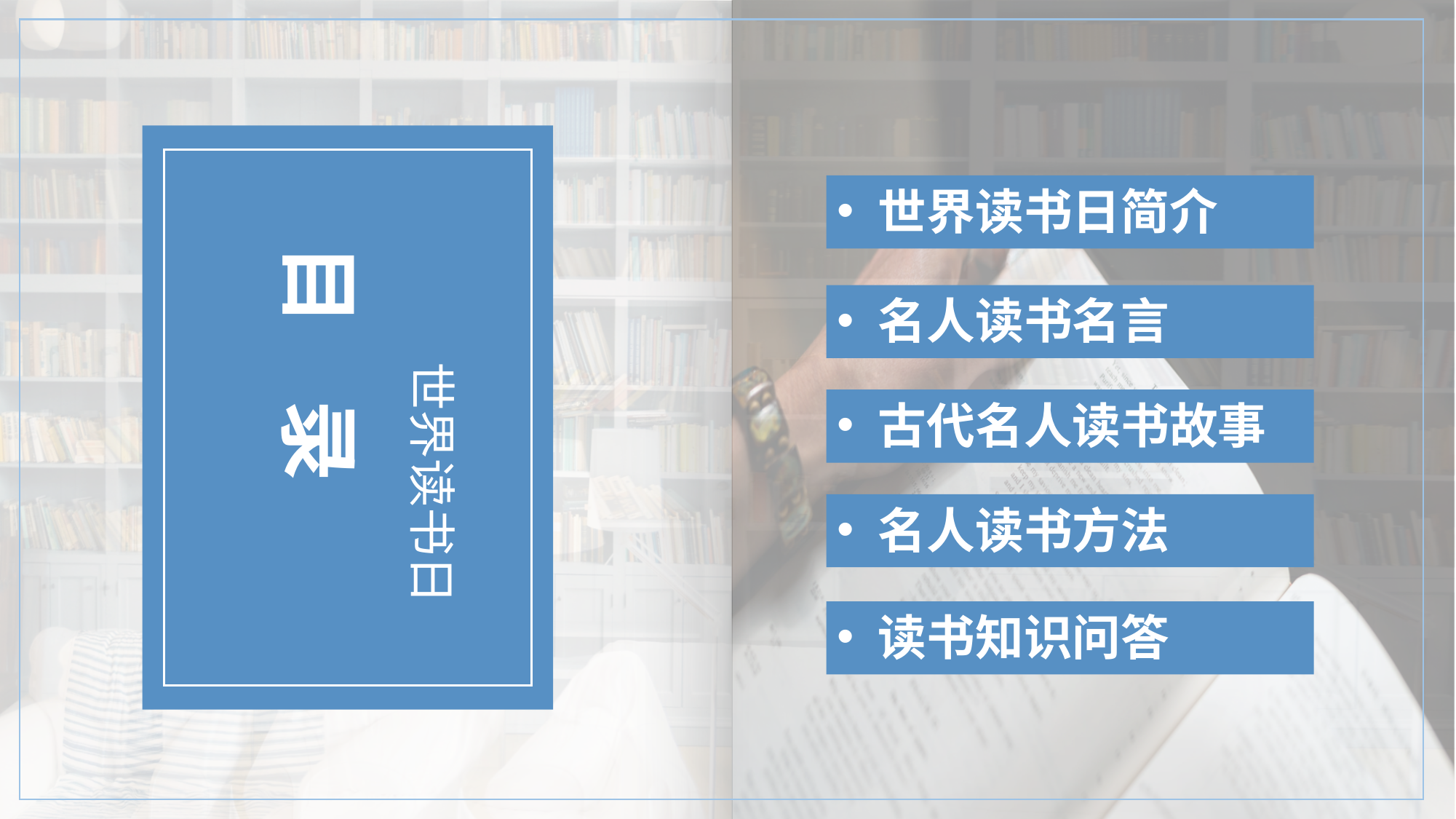

世界读书日简介
目    录
世界读书日
名人读书名言
古代名人读书故事
名人读书方法
读书知识问答